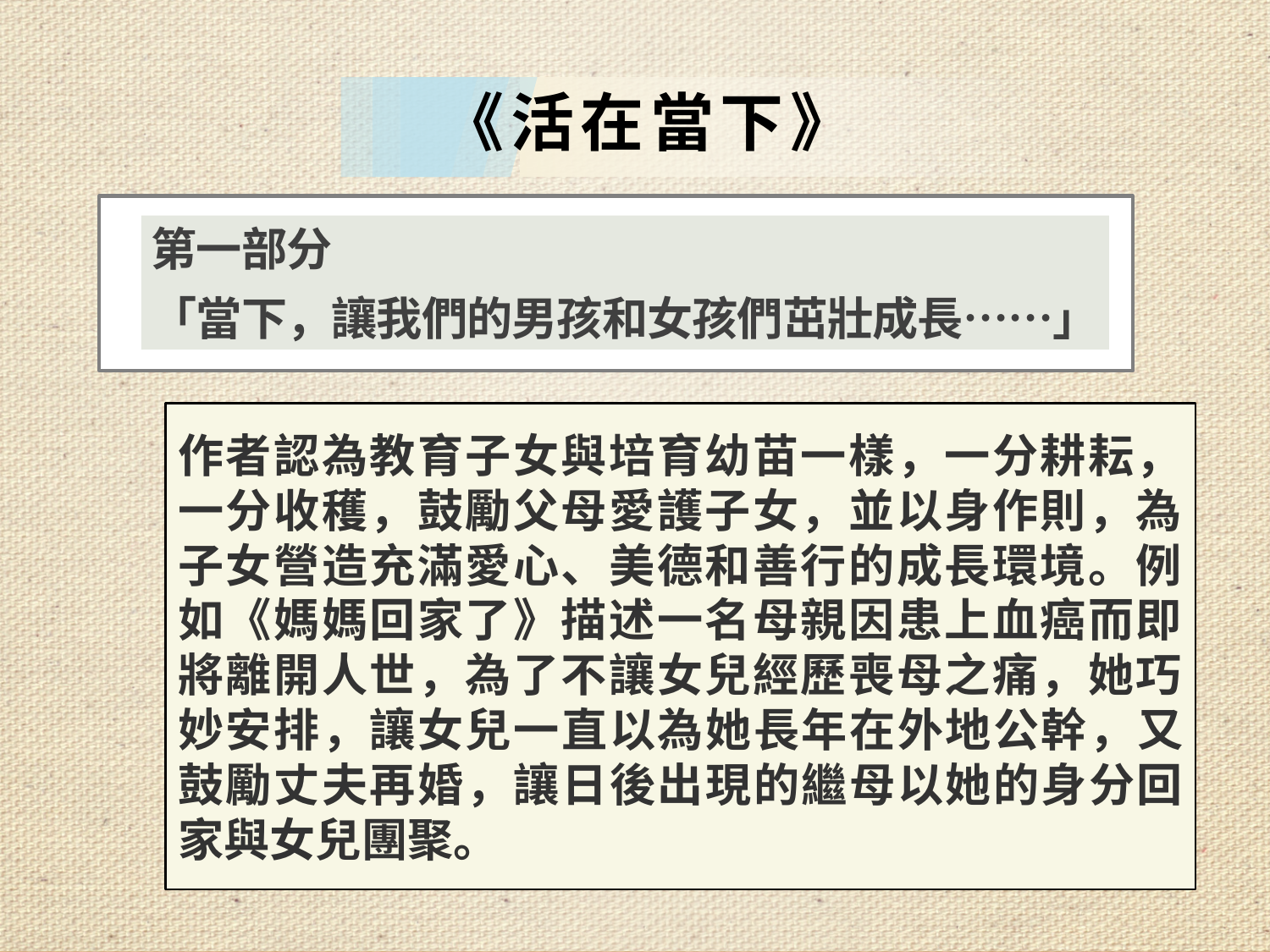

《活在當下》

第一部分
「當下，讓我們的男孩和女孩們茁壯成長……」

作者認為教育子女與培育幼苗一樣，一分耕耘，一分收穫，鼓勵父母愛護子女，並以身作則，為子女營造充滿愛心、美德和善行的成長環境。例如《媽媽回家了》描述一名母親因患上血癌而即將離開人世，為了不讓女兒經歷喪母之痛，她巧妙安排，讓女兒一直以為她長年在外地公幹，又鼓勵丈夫再婚，讓日後出現的繼母以她的身分回家與女兒團聚。